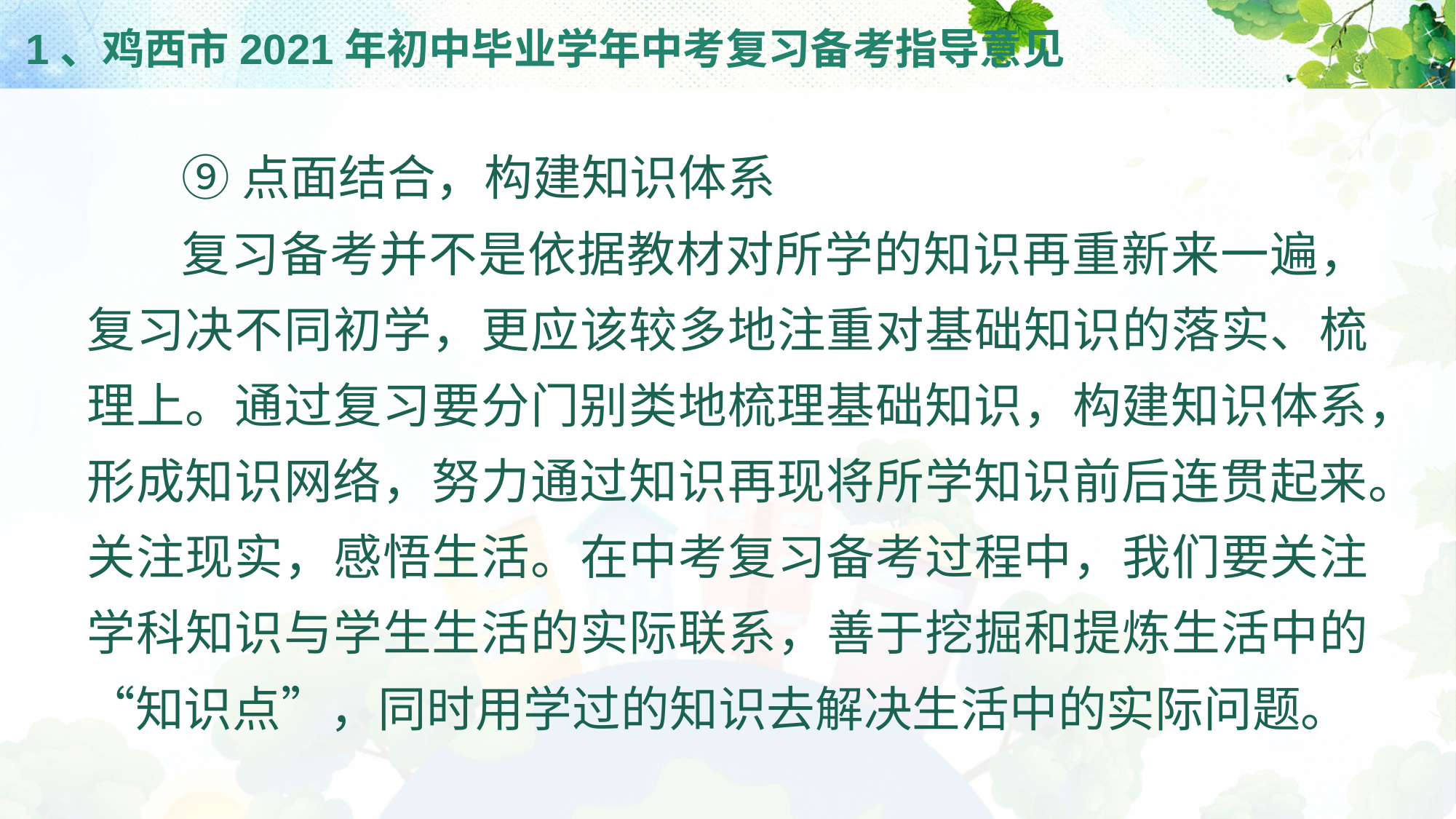

# 1、鸡西市2021年初中毕业学年中考复习备考指导意见
⑨点面结合，构建知识体系
复习备考并不是依据教材对所学的知识再重新来一遍，复习决不同初学，更应该较多地注重对基础知识的落实、梳理上。通过复习要分门别类地梳理基础知识，构建知识体系，形成知识网络，努力通过知识再现将所学知识前后连贯起来。关注现实，感悟生活。在中考复习备考过程中，我们要关注学科知识与学生生活的实际联系，善于挖掘和提炼生活中的“知识点”，同时用学过的知识去解决生活中的实际问题。